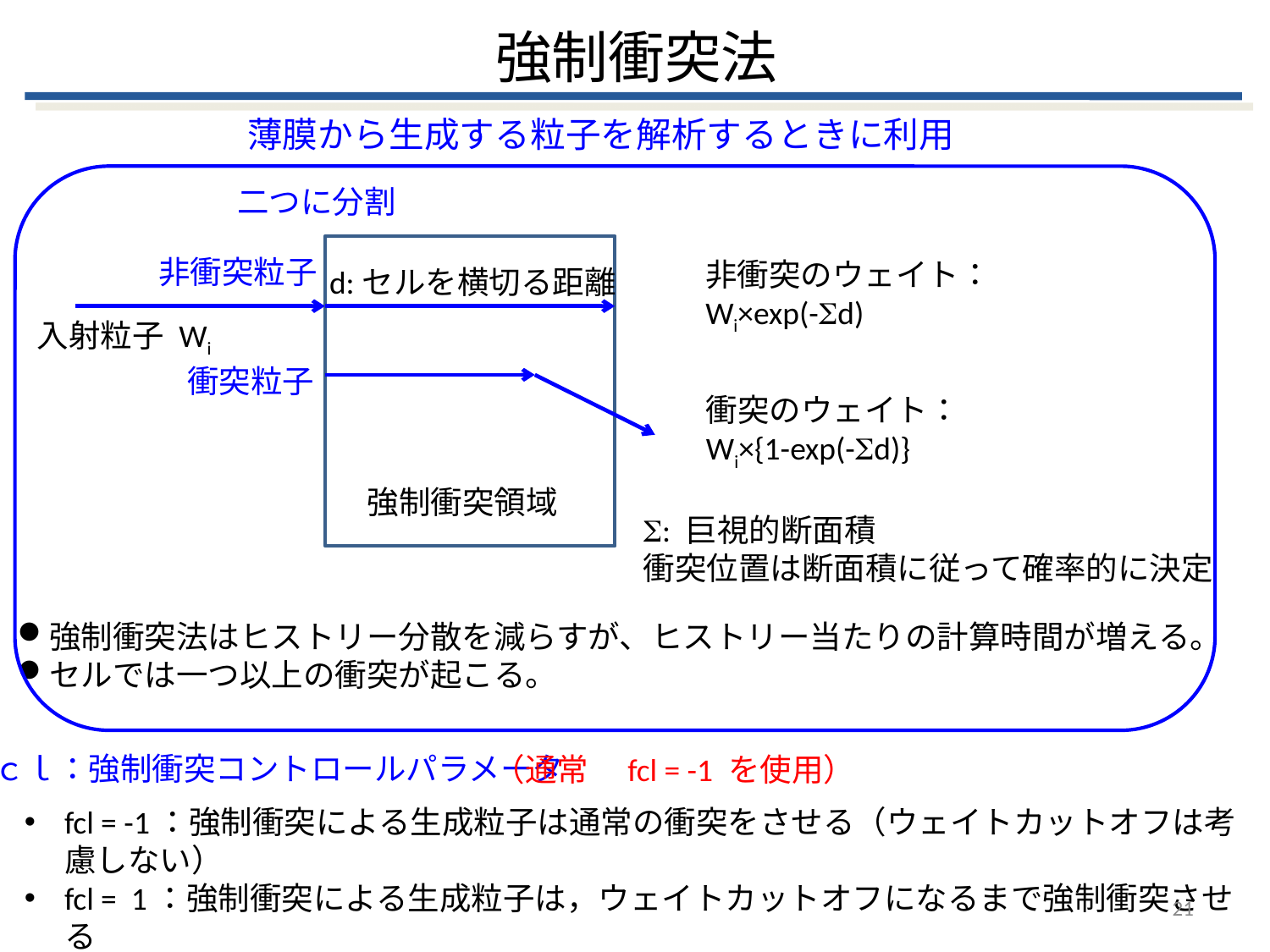

# 強制衝突法

薄膜から生成する粒子を解析するときに利用

二つに分割

非衝突粒子
非衝突のウェイト：Wi×exp(-Σd)
d:セルを横切る距離
入射粒子 Wi
衝突粒子
衝突のウェイト：Wi×{1-exp(-Σd)}
強制衝突領域
Σ: 巨視的断面積
衝突位置は断面積に従って確率的に決定
強制衝突法はヒストリー分散を減らすが、ヒストリー当たりの計算時間が増える。
セルでは一つ以上の衝突が起こる。
ｆｃｌ：強制衝突コントロールパラメータ
（通常　fcl = -1 を使用）
fcl = -1：強制衝突による生成粒子は通常の衝突をさせる（ウェイトカットオフは考慮しない）
fcl =  1：強制衝突による生成粒子は，ウェイトカットオフになるまで強制衝突させる
21